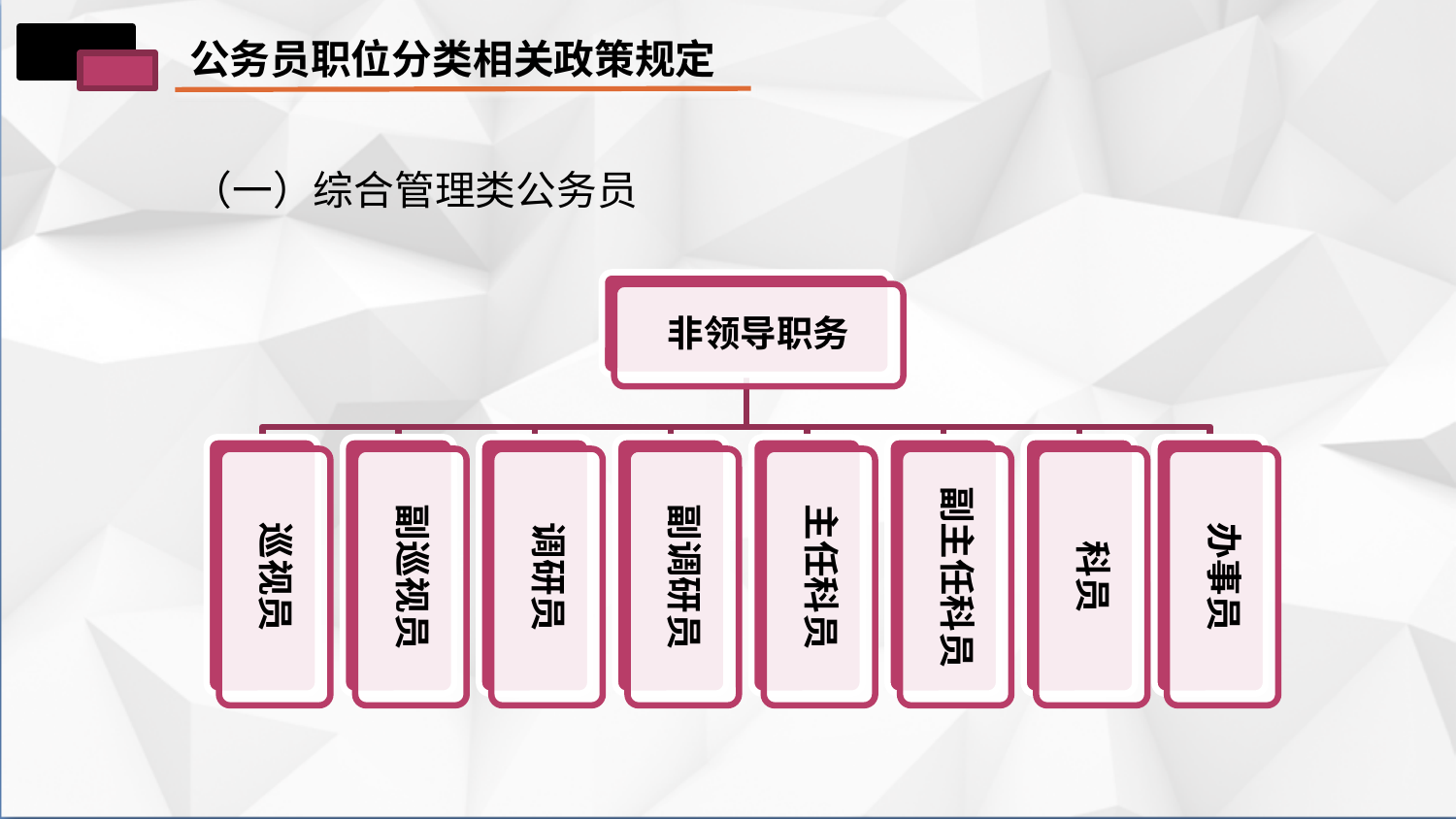

公务员职位分类相关政策规定

（一）综合管理类公务员
非领导职务
巡视员
副巡视员
调研员
副调研员
主任科员
副主任科员
科员
办事员